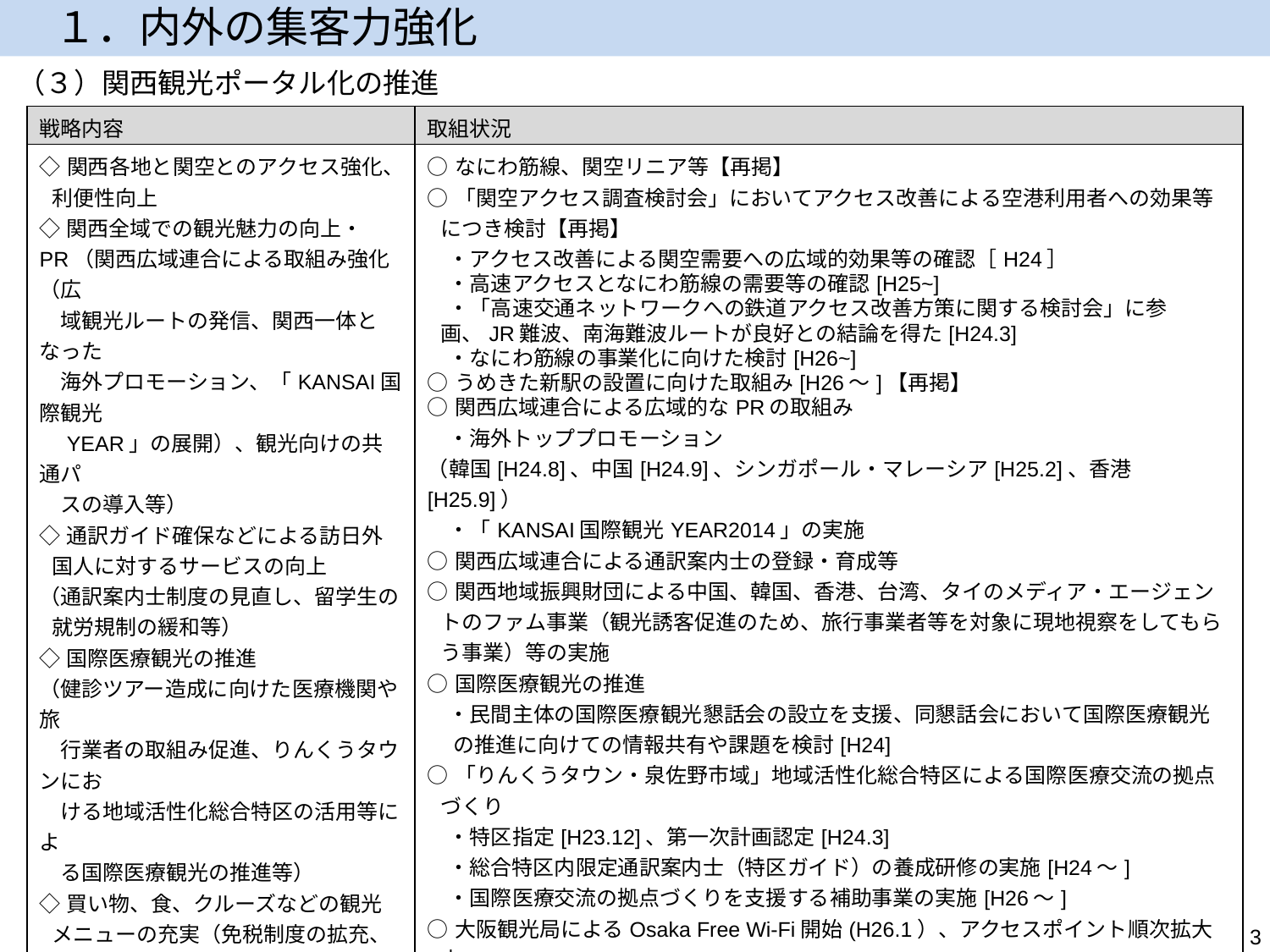

１．内外の集客力強化
（３）関西観光ポータル化の推進
| 戦略内容 | 取組状況 |
| --- | --- |
| ◇関西各地と関空とのアクセス強化、利便性向上 ◇関西全域での観光魅力の向上・PR（関西広域連合による取組み強化（広　 　域観光ルートの発信、関西一体となった 　海外プロモーション、「KANSAI国際観光 　YEAR」の展開）、観光向けの共通パ 　スの導入等） ◇通訳ガイド確保などによる訪日外国人に対するサービスの向上 （通訳案内士制度の見直し、留学生の就労規制の緩和等） ◇国際医療観光の推進 （健診ツアー造成に向けた医療機関や旅 　行業者の取組み促進、りんくうタウンにお 　ける地域活性化総合特区の活用等によ 　る国際医療観光の推進等） ◇買い物、食、クルーズなどの観光メニューの充実（免税制度の拡充、海洋クルーズ受入強化等） ◇中国内での日系旅行会社による訪日旅行業務の解禁 ◇訪日ビザ発給にかかる手続きの簡素化・迅速化 ◇訪日外国人の増加等に対応した安全なまちづくりの推進 | ○なにわ筋線、関空リニア等【再掲】 ○「関空アクセス調査検討会」においてアクセス改善による空港利用者への効果等につき検討【再掲】 　・アクセス改善による関空需要への広域的効果等の確認［H24］ 　・高速アクセスとなにわ筋線の需要等の確認[H25~] 　・「高速交通ネットワークへの鉄道アクセス改善方策に関する検討会」に参画、JR難波、南海難波ルートが良好との結論を得た[H24.3] 　・なにわ筋線の事業化に向けた検討[H26~] ○うめきた新駅の設置に向けた取組み[H26～]【再掲】 ○関西広域連合による広域的なPRの取組み 　・海外トッププロモーション （韓国[H24.8]、中国[H24.9]、シンガポール・マレーシア[H25.2]、香港[H25.9]） 　・「KANSAI国際観光YEAR2014」の実施 ○関西広域連合による通訳案内士の登録・育成等 ○関西地域振興財団による中国、韓国、香港、台湾、タイのメディア・エージェントのファム事業（観光誘客促進のため、旅行事業者等を対象に現地視察をしてもらう事業）等の実施 ○国際医療観光の推進 　・民間主体の国際医療観光懇話会の設立を支援、同懇話会において国際医療観光の推進に向けての情報共有や課題を検討[H24] ○「りんくうタウン・泉佐野市域」地域活性化総合特区による国際医療交流の拠点づくり 　・特区指定[H23.12]、第一次計画認定[H24.3] 　・総合特区内限定通訳案内士（特区ガイド）の養成研修の実施[H24～] 　・国際医療交流の拠点づくりを支援する補助事業の実施[H26～] ○大阪観光局によるOsaka Free Wi-Fi開始(H26.1）、アクセスポイント順次拡大中 ○観光メニューの充実 　・関西メガセール実施[H24.12～H25.2、H25.12～H26.2] （H25.12～H26.2の開催は、国の「Japan Shopping Festival」に参画し、東京・福岡と同時開催。大型ショッピングモールや百貨店を中心に実施。） 　・築港クルーズ客船母港化構想実現に向けた天保山客船ターミナルの事業化調査[H25]及び事業提案募集[H26] ○医療滞在ビザの創設[H23.1] |
3